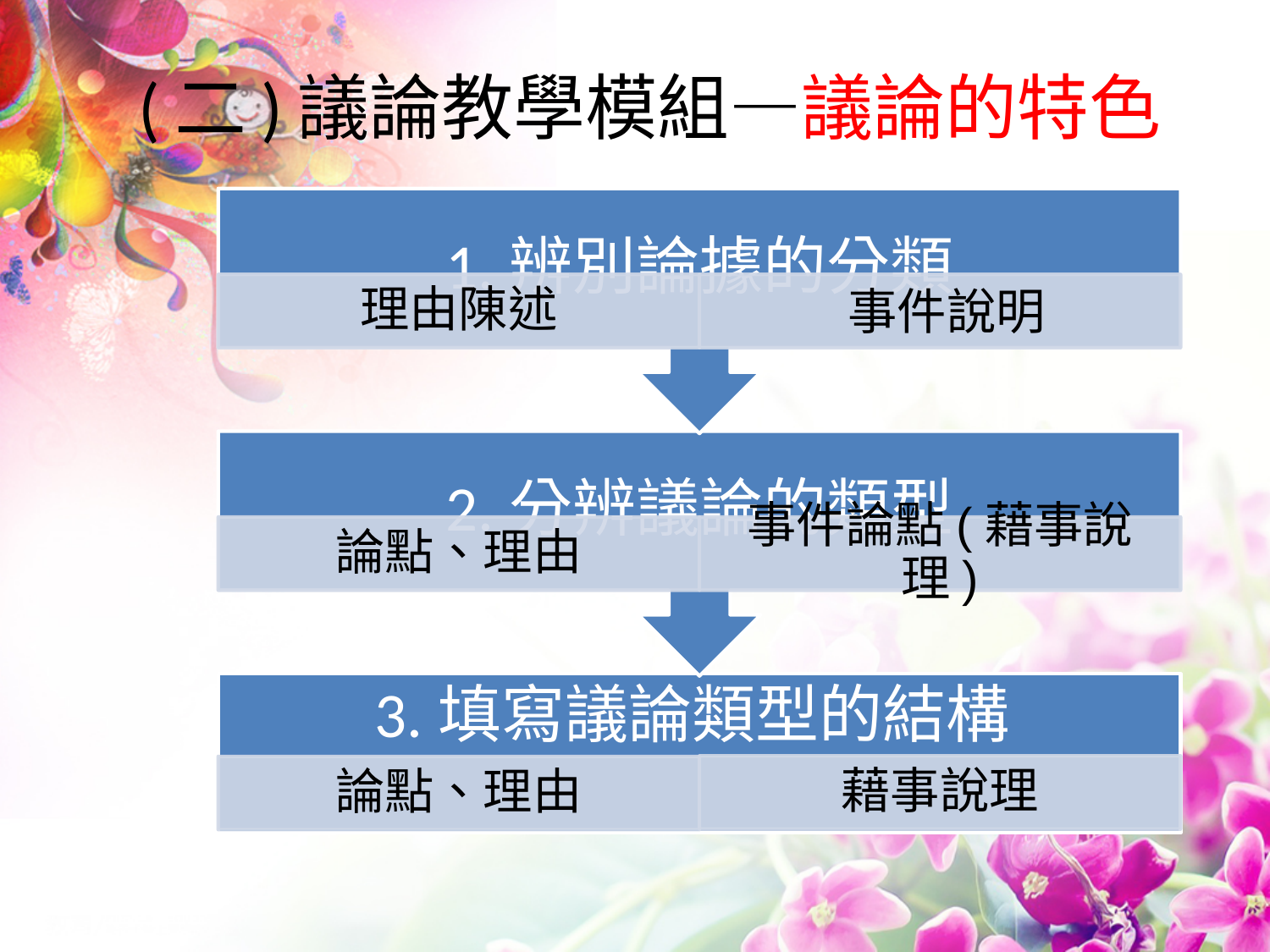

# (二)議論教學模組—議論的特色
3.填寫議論類型的結構
論點、理由
藉事說理
2.分辨議論的類型
論點、理由
事件論點(藉事說理)
1.辨別論據的分類
理由陳述
 事件說明